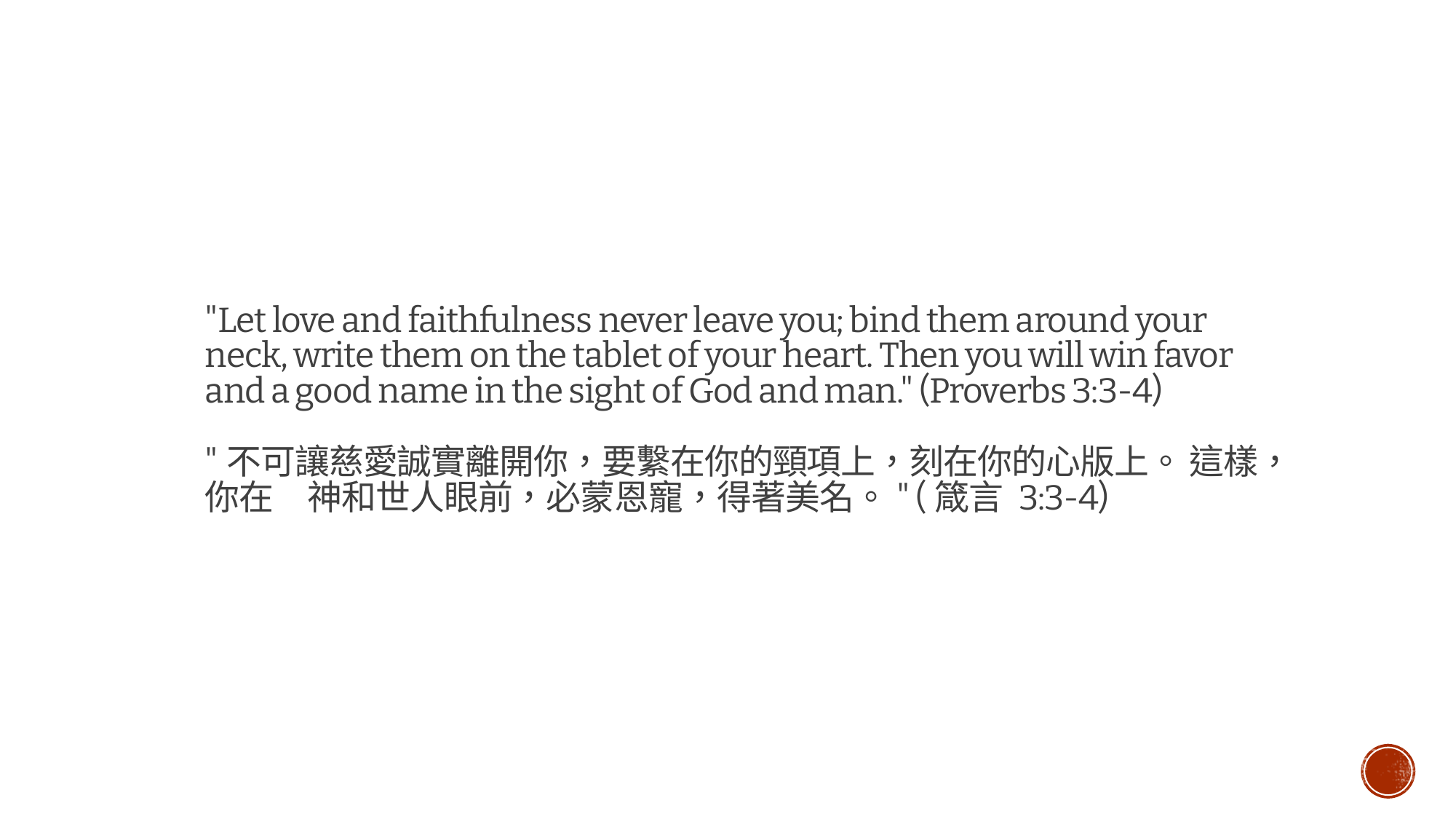

"Let love and faithfulness never leave you; bind them around your neck, write them on the tablet of your heart. Then you will win favor and a good name in the sight of God and man." (Proverbs 3:3-4)

"不可讓慈愛誠實離開你，要繫在你的頸項上，刻在你的心版上。 這樣，你在　神和世人眼前，必蒙恩寵，得著美名。" (箴言 3:3-4)